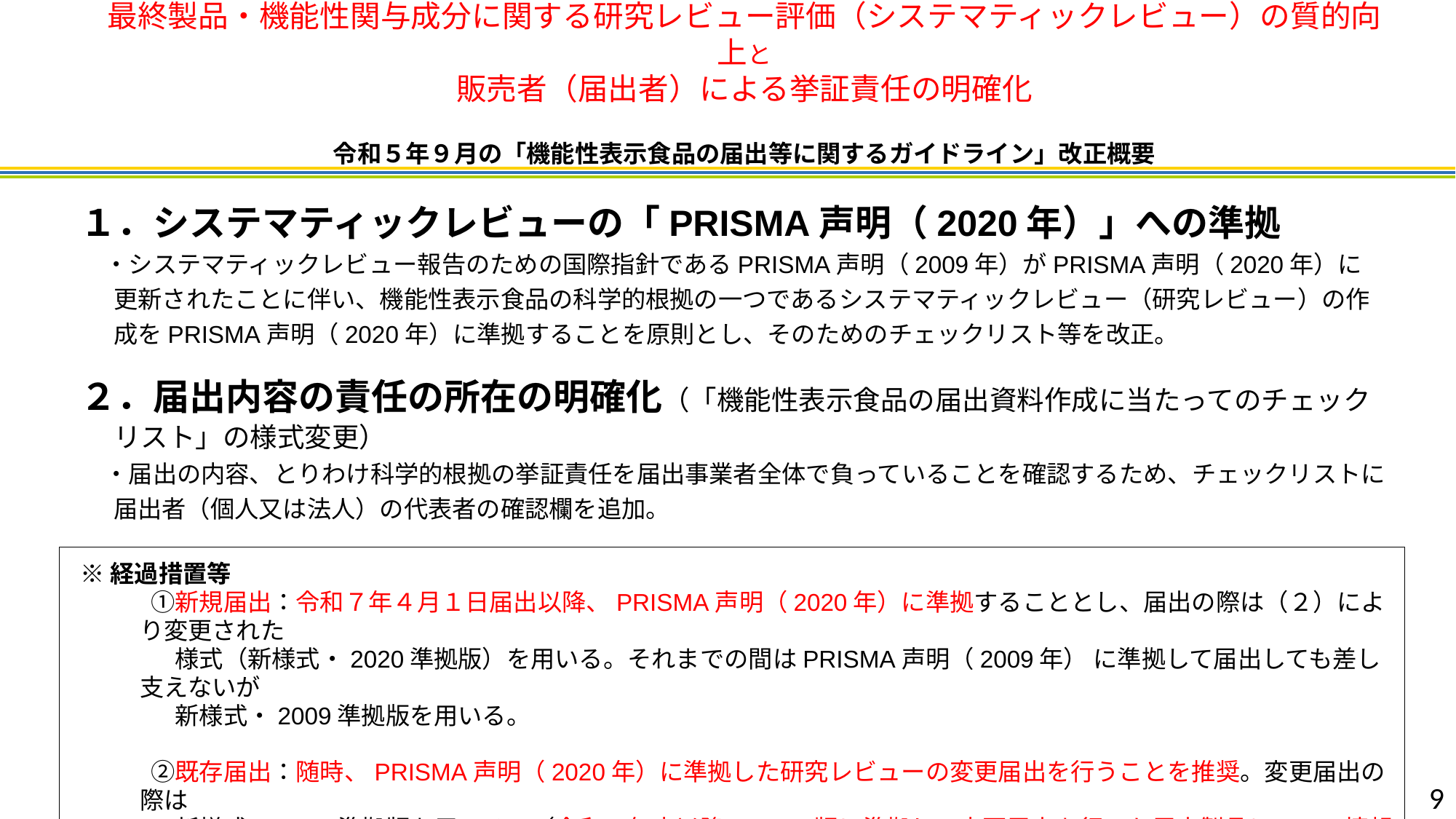

最終製品・機能性関与成分に関する研究レビュー評価（システマティックレビュー）の質的向上と
販売者（届出者）による挙証責任の明確化

令和５年９月の「機能性表示食品の届出等に関するガイドライン」改正概要
１．システマティックレビューの「PRISMA声明（2020年）」への準拠
　・システマティックレビュー報告のための国際指針であるPRISMA声明（2009年）がPRISMA声明（2020年）に更新されたことに伴い、機能性表示食品の科学的根拠の一つであるシステマティックレビュー（研究レビュー）の作成をPRISMA声明（2020年）に準拠することを原則とし、そのためのチェックリスト等を改正。

２．届出内容の責任の所在の明確化（「機能性表示食品の届出資料作成に当たってのチェックリスト」の様式変更）
　・届出の内容、とりわけ科学的根拠の挙証責任を届出事業者全体で負っていることを確認するため、チェックリストに届出者（個人又は法人）の代表者の確認欄を追加。
※経過措置等
　　　①新規届出：令和７年４月１日届出以降、PRISMA声明（2020年）に準拠することとし、届出の際は（２）により変更された
　　　　様式（新様式・2020準拠版）を用いる。それまでの間はPRISMA声明（2009年） に準拠して届出しても差し支えないが
　　　　新様式・2009準拠版を用いる。

　　　②既存届出：随時、PRISMA声明（2020年）に準拠した研究レビューの変更届出を行うことを推奨。変更届出の際は
　　　　新様式・2020準拠版を用いる。（令和７年度以降、2020版に準拠して変更届出を行った届出製品について情報提供を
　　　　行っていく予定）
9